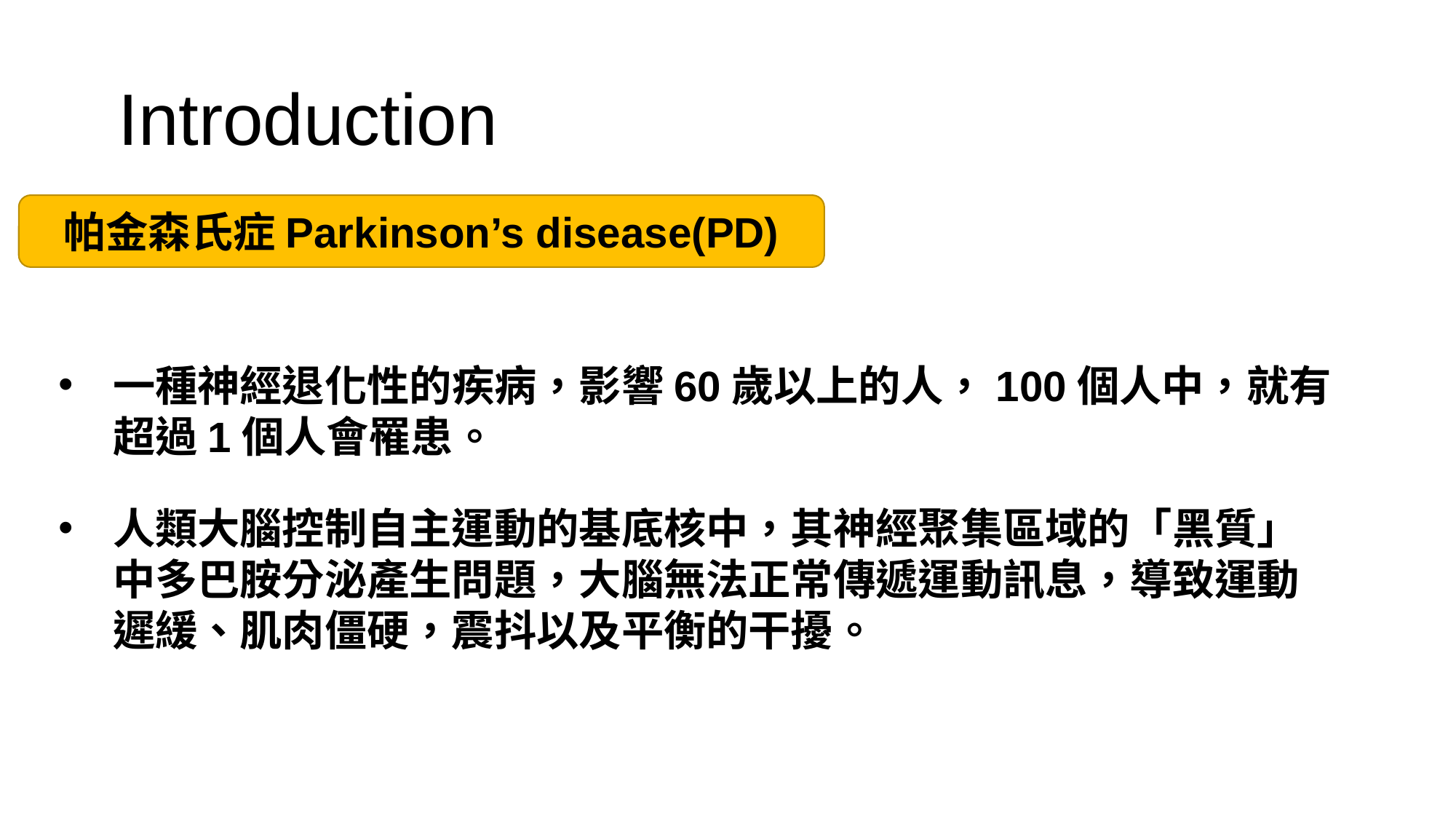

Introduction
帕金森氏症Parkinson’s disease(PD)
一種神經退化性的疾病，影響60歲以上的人，100個人中，就有超過1個人會罹患。
人類大腦控制自主運動的基底核中，其神經聚集區域的「黑質」中多巴胺分泌產生問題，大腦無法正常傳遞運動訊息，導致運動遲緩、肌肉僵硬，震抖以及平衡的干擾。